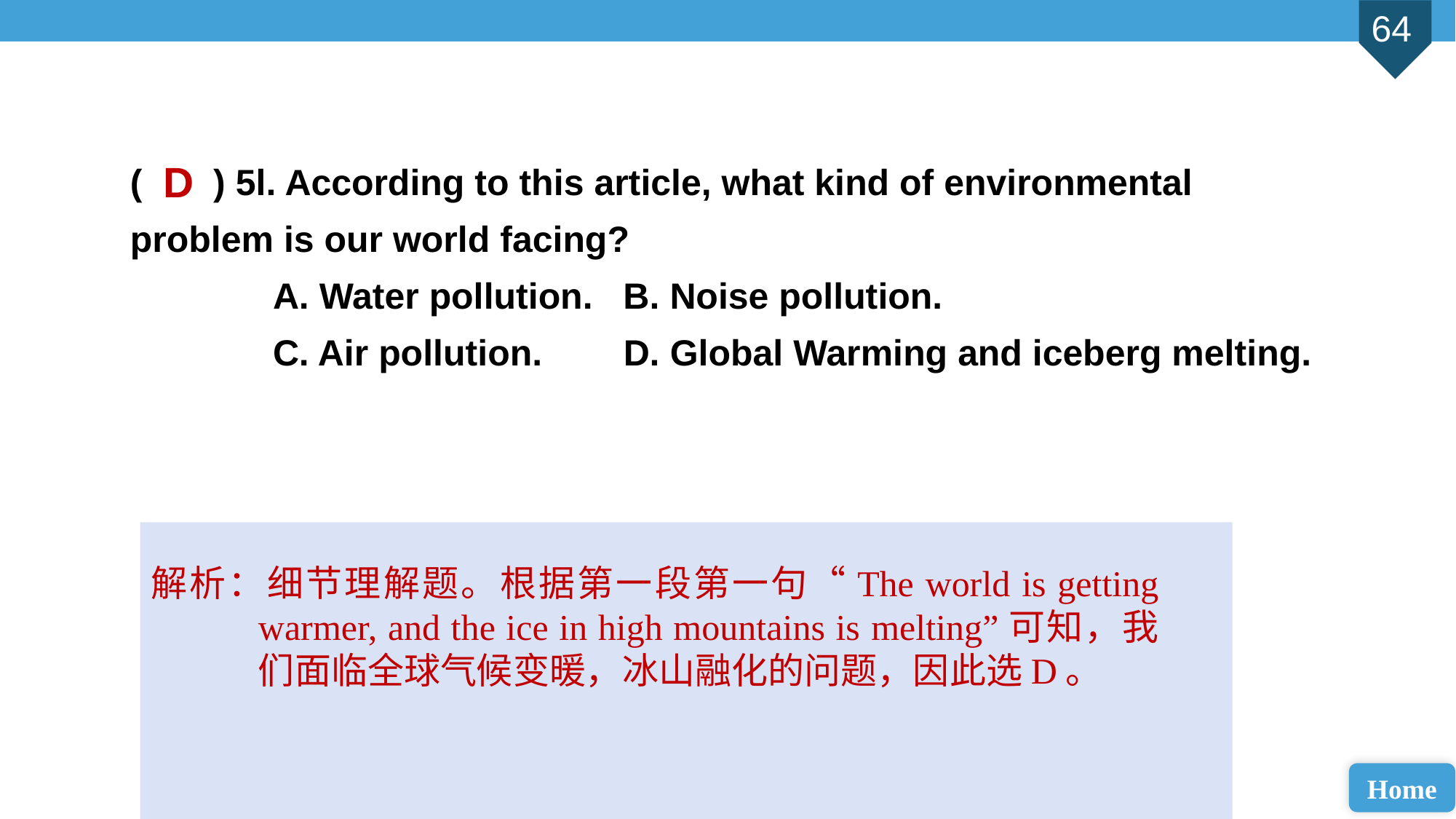

(       ) 5l. According to this article, what kind of environmental 	  	    problem is our world facing?
              A. Water pollution.   B. Noise pollution.
              C. Air pollution.        D. Global Warming and iceberg melting.
D

解析：细节理解题。根据第一段第一句“The world is getting warmer, and the ice in high mountains is melting”可知，我们面临全球气候变暖，冰山融化的问题，因此选D。